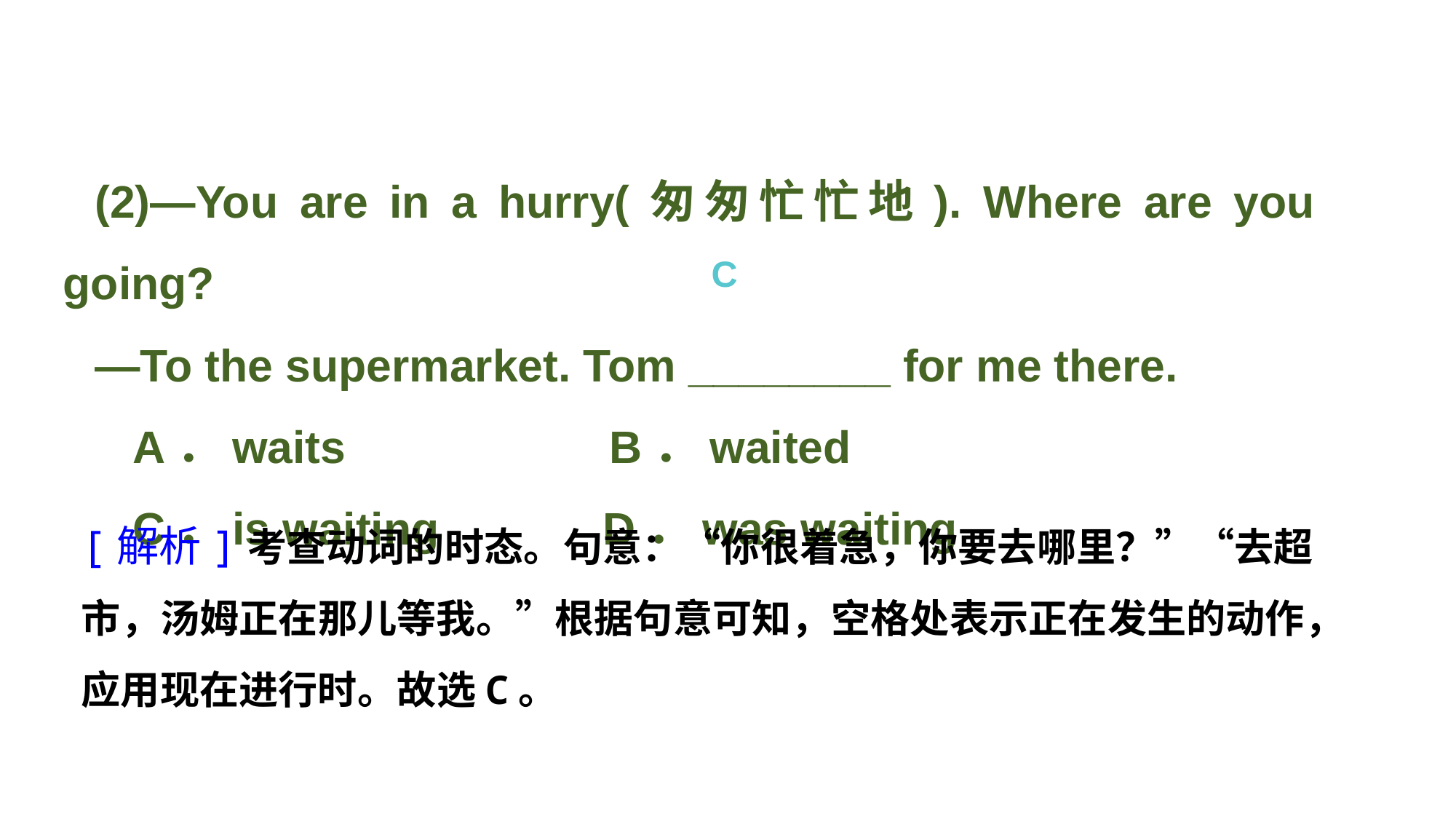

(2)—You are in a hurry(匆匆忙忙地). Where are you going?
—To the supermarket. Tom ________ for me there.
   A．waits                     B．waited
   C．is waiting             D．was waiting

 C

[解析]考查动词的时态。句意：“你很着急，你要去哪里？”“去超市，汤姆正在那儿等我。”根据句意可知，空格处表示正在发生的动作，应用现在进行时。故选C。